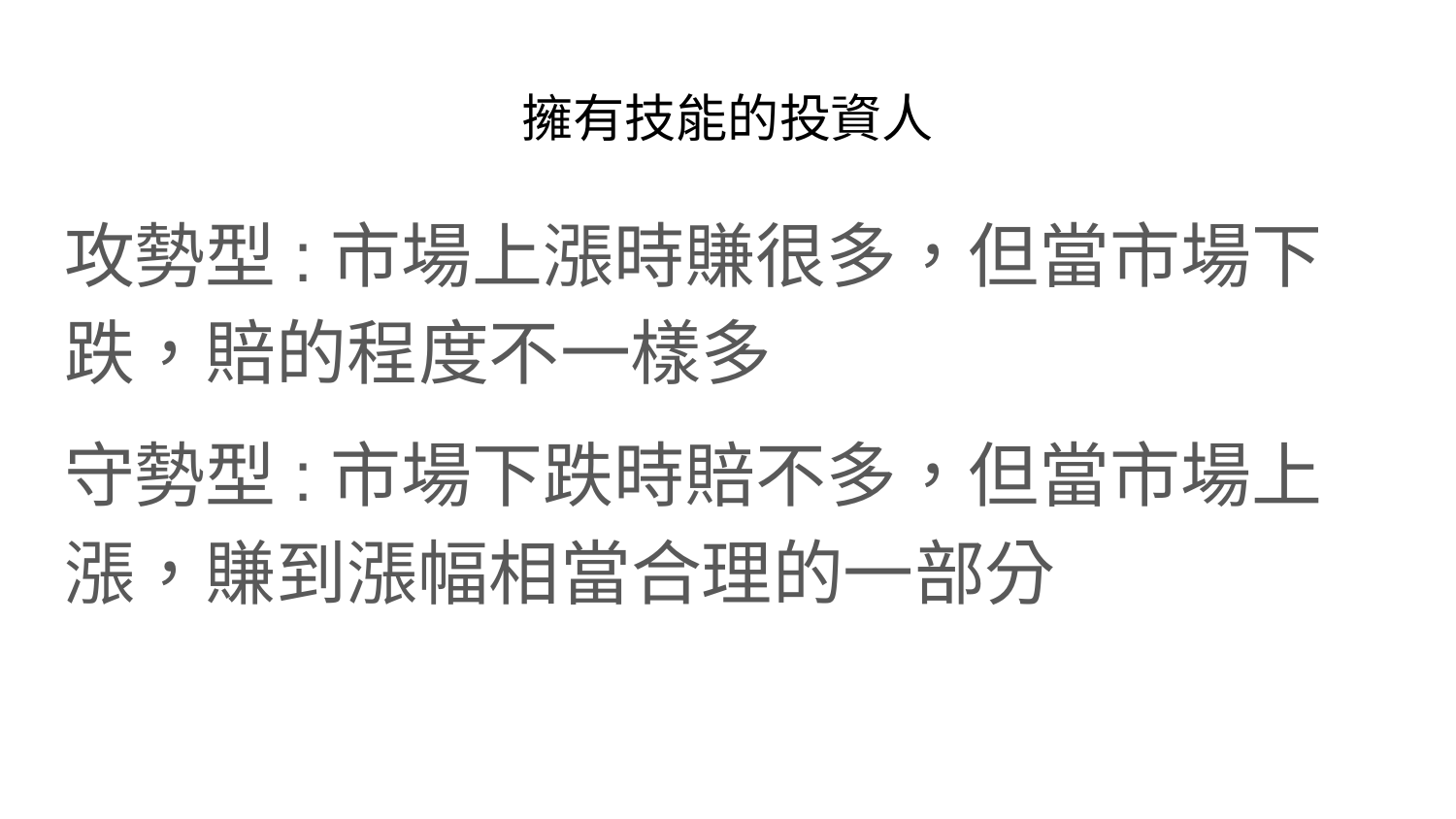

# 擁有技能的投資人
攻勢型:市場上漲時賺很多，但當市場下跌，賠的程度不一樣多
守勢型:市場下跌時賠不多，但當市場上漲，賺到漲幅相當合理的一部分